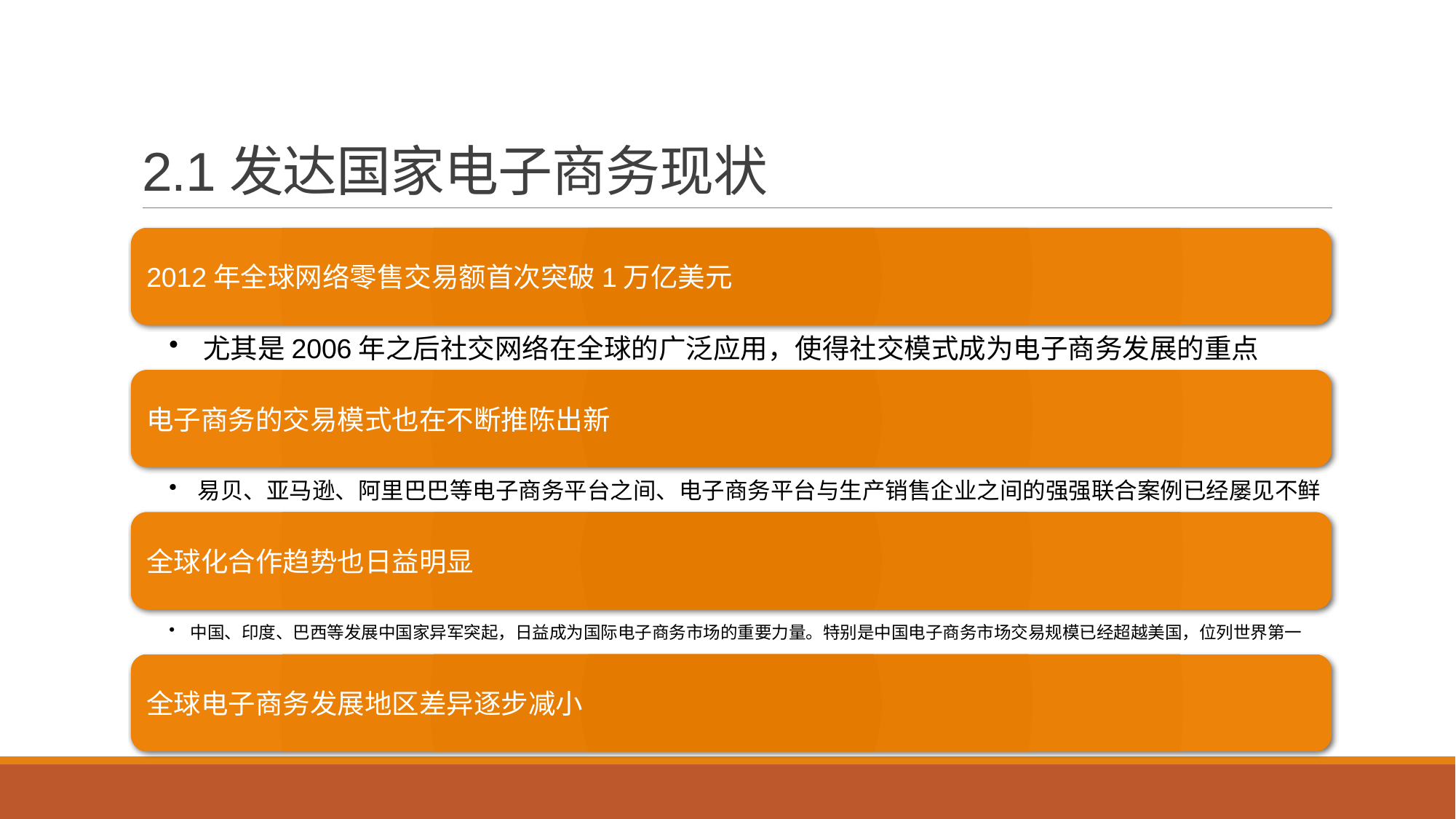

# 2.1发达国家电子商务现状
2012年全球网络零售交易额首次突破1万亿美元
电子商务的交易模式也在不断推陈出新
尤其是2006年之后社交网络在全球的广泛应用，使得社交模式成为电子商务发展的重点
全球化合作趋势也日益明显
易贝、亚马逊、阿里巴巴等电子商务平台之间、电子商务平台与生产销售企业之间的强强联合案例已经屡见不鲜
全球电子商务发展地区差异逐步减小
中国、印度、巴西等发展中国家异军突起，日益成为国际电子商务市场的重要力量。特别是中国电子商务市场交易规模已经超越美国，位列世界第一